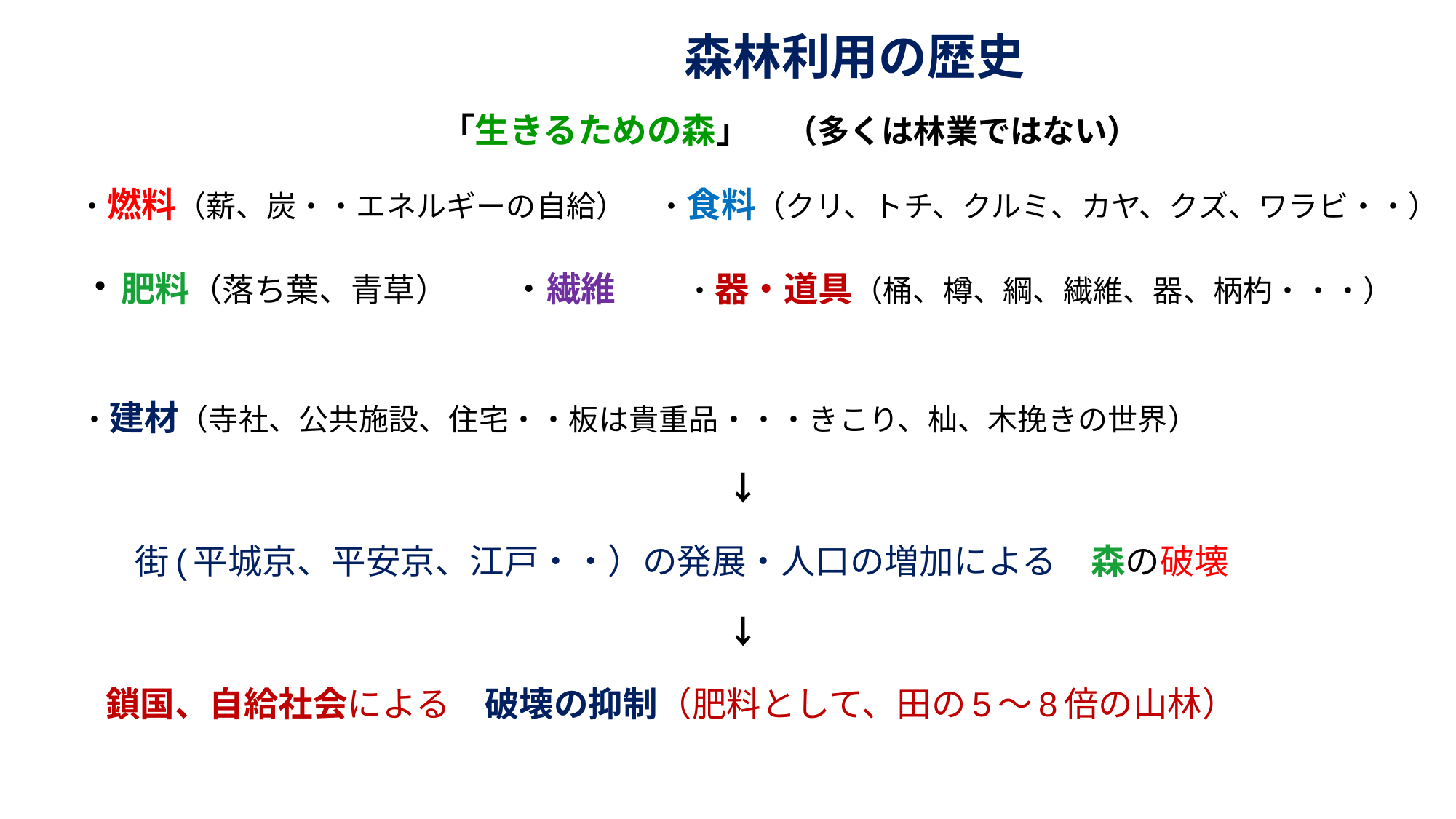

# 森林利用の歴史
　　　　　　　　 　　　　　　　「生きるための森」　（多くは林業ではない）
　　・燃料（薪、炭・・エネルギーの自給）　・食料（クリ、トチ、クルミ、カヤ、クズ、ワラビ・・）
　　・肥料（落ち葉、青草）　　・繊維　　・器・道具（桶、樽、綱、繊維、器、柄杓・・・）
　　・建材（寺社、公共施設、住宅・・板は貴重品・・・きこり、杣、木挽きの世界）
　　　　　　　　　　　　　　　　　　　　    　　　 　  ↓
　　　　　街(平城京、平安京、江戸・・）の発展・人口の増加による　森の破壊
　　　　　　　　　　　　　　　　　      　　　　　　　 ↓
            鎖国、自給社会による　破壊の抑制（肥料として、田の5～8倍の山林）